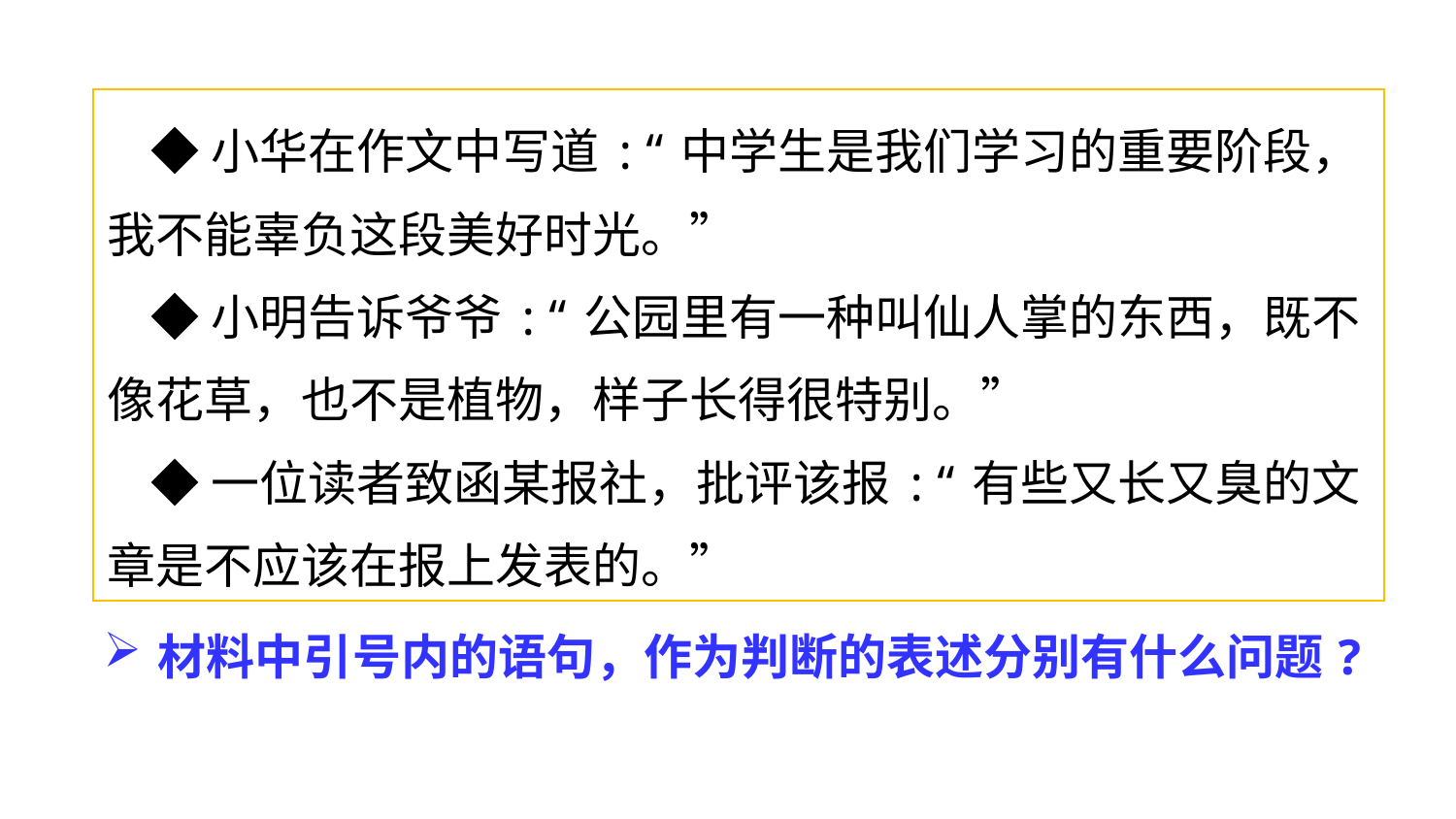

◆小华在作文中写道:“中学生是我们学习的重要阶段，我不能辜负这段美好时光。”
    ◆小明告诉爷爷:“公园里有一种叫仙人掌的东西，既不像花草，也不是植物，样子长得很特别。”
    ◆一位读者致函某报社，批评该报:“有些又长又臭的文章是不应该在报上发表的。”
材料中引号内的语句，作为判断的表述分别有什么问题?